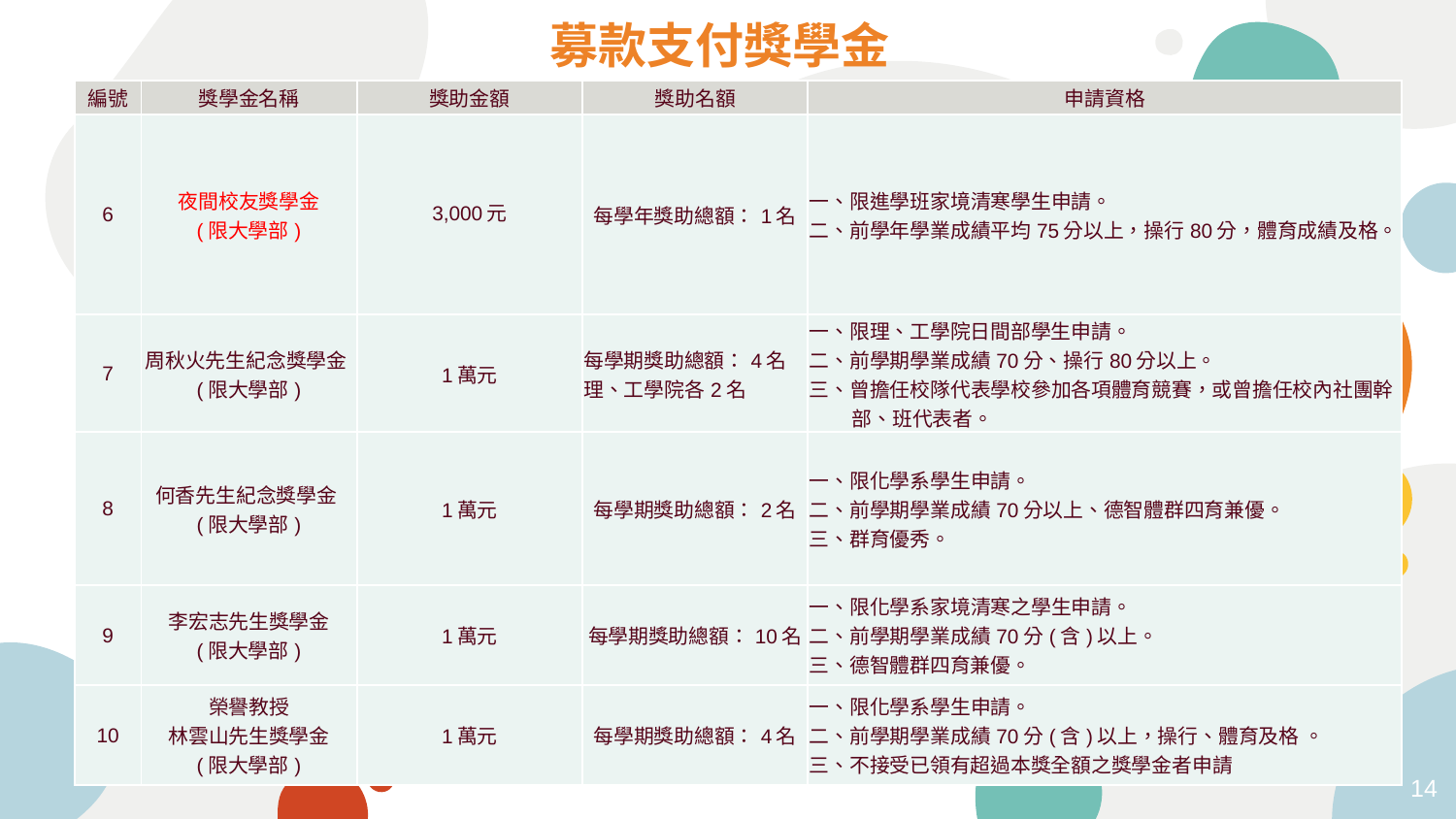

募款支付獎學金
| 編號 | 獎學金名稱 | 獎助金額 | 獎助名額 | 申請資格 |
| --- | --- | --- | --- | --- |
| 6 | 夜間校友獎學金 (限大學部) | 3,000元 | 每學年獎助總額：1名 | 一、限進學班家境清寒學生申請。 二、前學年學業成績平均75分以上，操行80分，體育成績及格。 |
| 7 | 周秋火先生紀念獎學金(限大學部) | 1萬元 | 每學期獎助總額：4名 理、工學院各2名 | 一、限理、工學院日間部學生申請。 二、前學期學業成績70分、操行80分以上。 三、曾擔任校隊代表學校參加各項體育競賽，或曾擔任校內社團幹部、班代表者。 |
| 8 | 何香先生紀念獎學金(限大學部) | 1萬元 | 每學期獎助總額：2名 | 一、限化學系學生申請。 二、前學期學業成績70分以上、德智體群四育兼優。 三、群育優秀。 |
| 9 | 李宏志先生獎學金 (限大學部) | 1萬元 | 每學期獎助總額：10名 | 一、限化學系家境清寒之學生申請。 二、前學期學業成績70分(含)以上。 三、德智體群四育兼優。 |
| 10 | 榮譽教授 林雲山先生獎學金 (限大學部) | 1萬元 | 每學期獎助總額：4名 | 一、限化學系學生申請。 二、前學期學業成績70分(含)以上，操行、體育及格 。 三、不接受已領有超過本獎全額之獎學金者申請 |
14